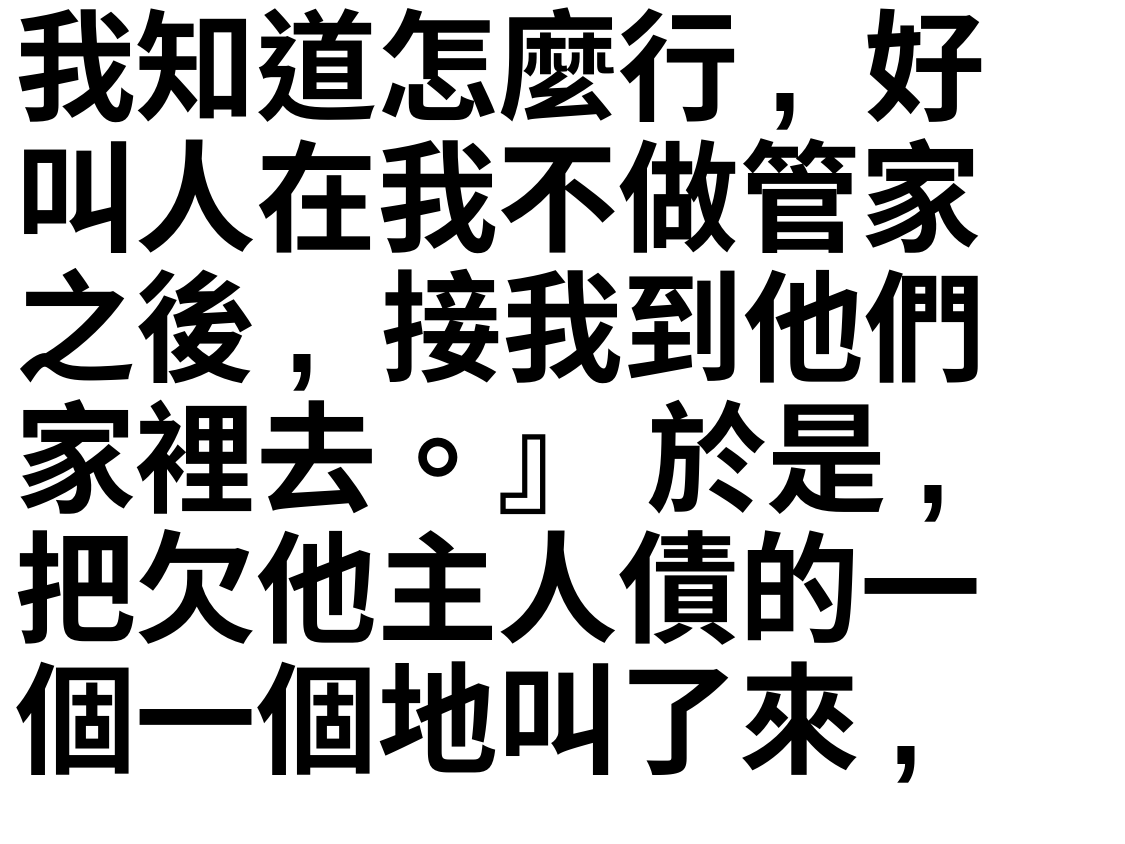

我知道怎麼行, 好叫人在我不做管家之後, 接我到他們家裡去。』 於是, 把欠他主人債的一個一個地叫了來,